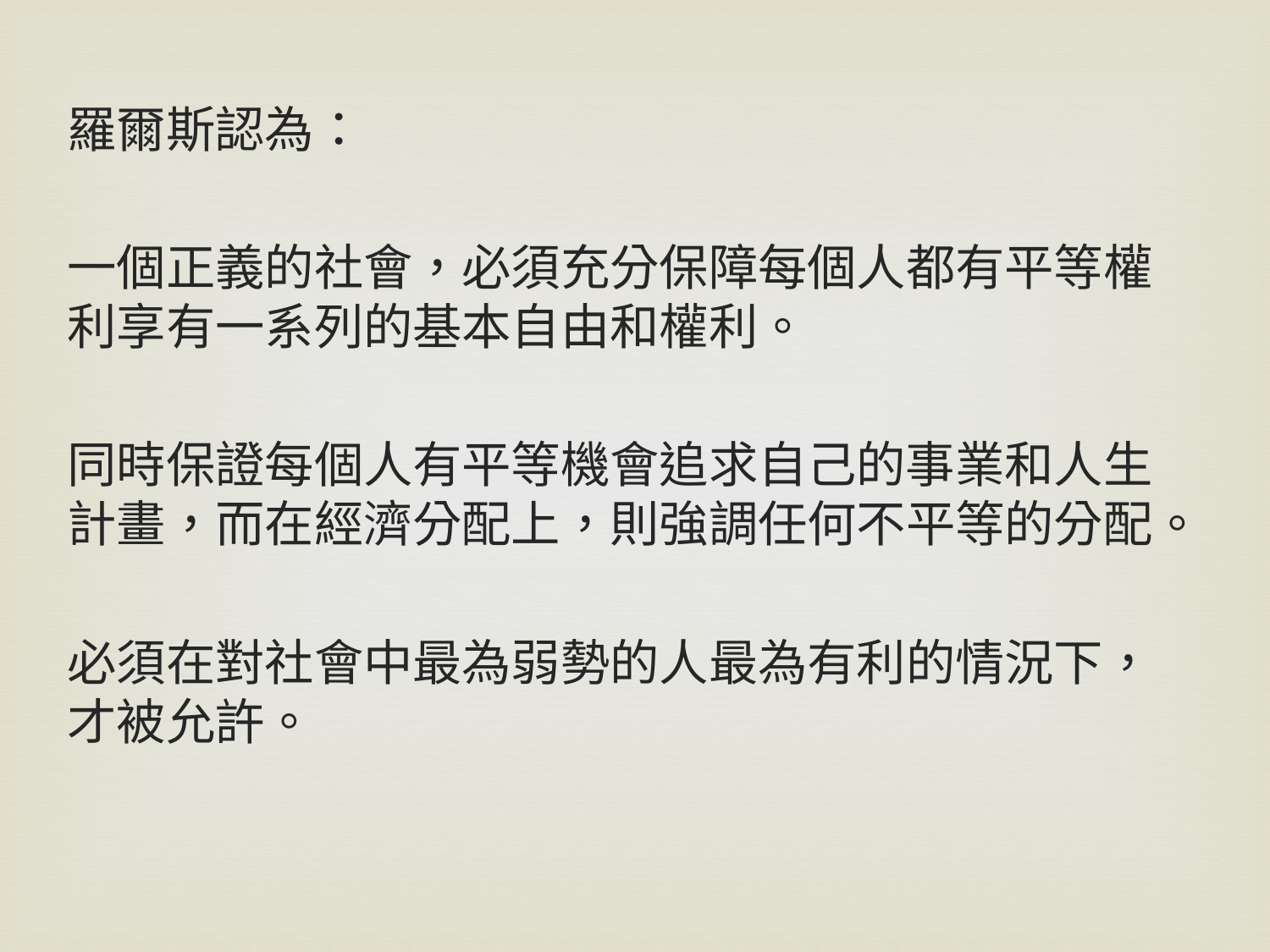

羅爾斯認為：

一個正義的社會，必須充分保障每個人都有平等權利享有一系列的基本自由和權利。

同時保證每個人有平等機會追求自己的事業和人生計畫，而在經濟分配上，則強調任何不平等的分配。

必須在對社會中最為弱勢的人最為有利的情況下，才被允許。